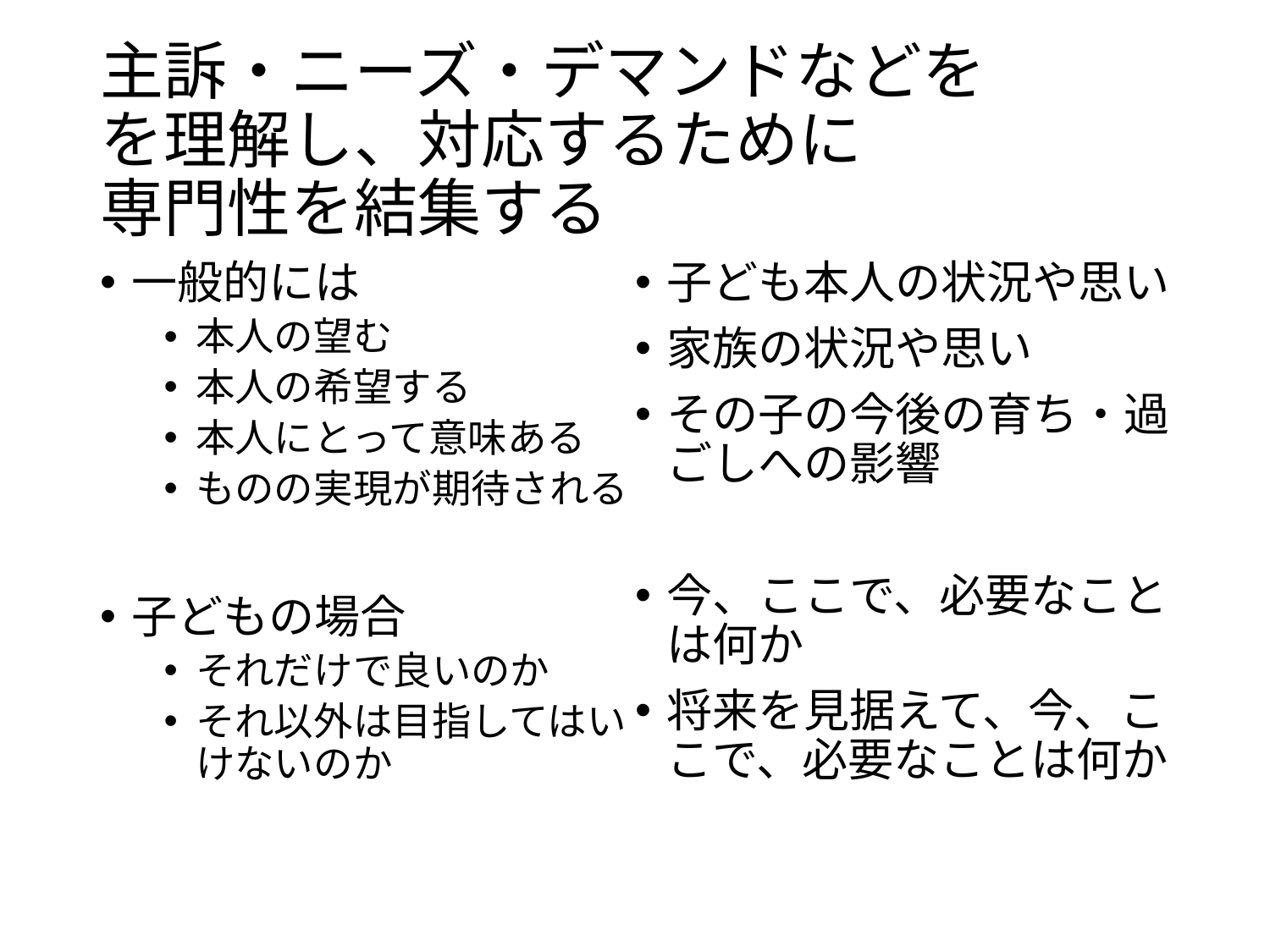

# 主訴・ニーズ・デマンドなどを を理解し、対応するために 専門性を結集する
一般的には
本人の望む
本人の希望する
本人にとって意味ある
ものの実現が期待される

子どもの場合
それだけで良いのか
それ以外は目指してはいけないのか
子ども本人の状況や思い
家族の状況や思い
その子の今後の育ち・過ごしへの影響

今、ここで、必要なことは何か
将来を見据えて、今、ここで、必要なことは何か